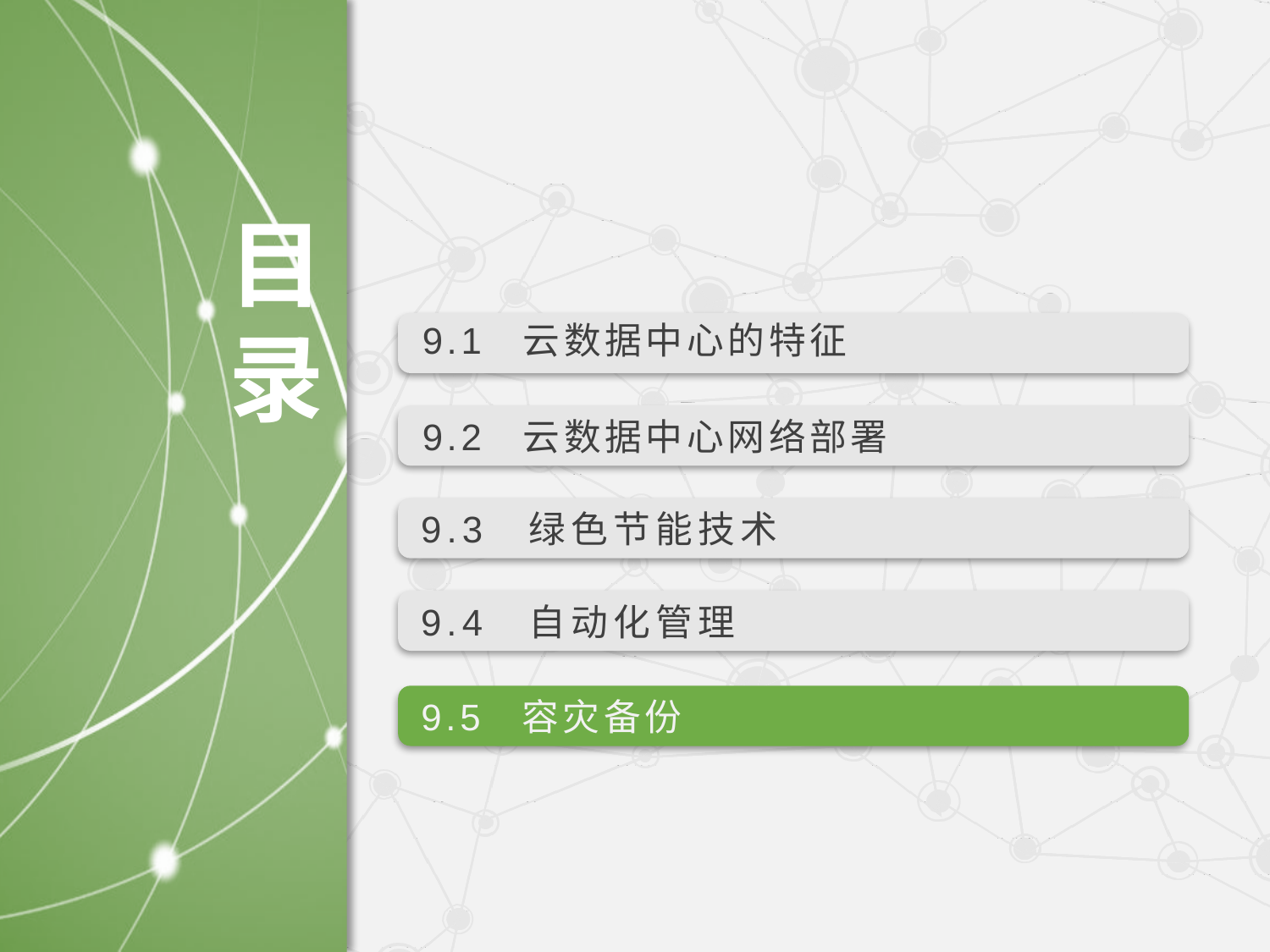

9.1  云数据中心的特征

9.2  云数据中心网络部署

9.3  绿色节能技术

9.4  自动化管理

9.5  容灾备份